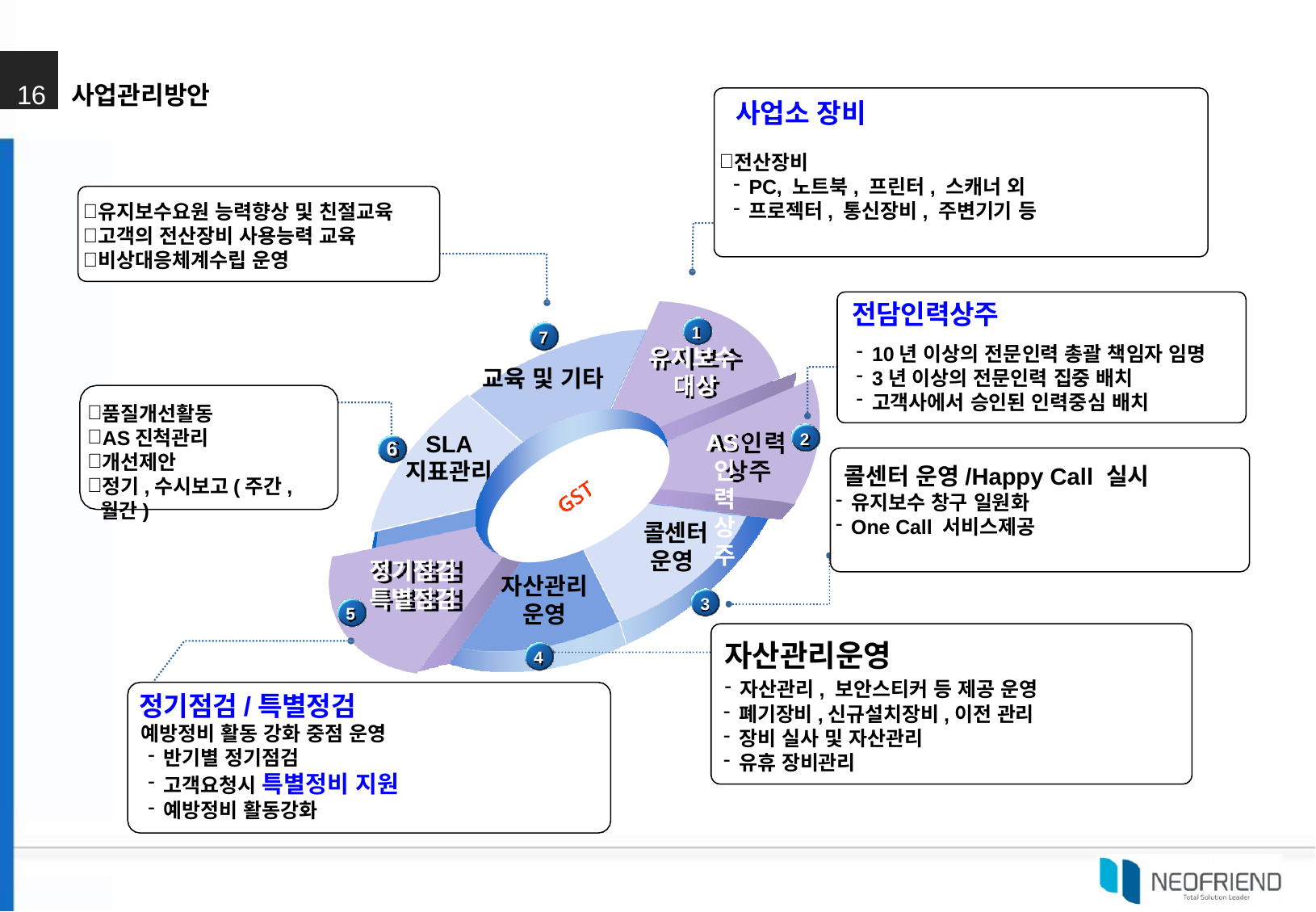

# 16	사업관리방안

사업소 장비
전산장비
PC, 노트북, 프린터, 스캐너 외
프로젝터, 통신장비, 주변기기 등

유지보수요원 능력향상 및 친절교육
고객의 전산장비 사용능력 교육
비상대응체계수립 운영

전담인력상주
10년 이상의 전문인력 총괄 책임자 임명
3년 이상의 전문인력 집중 배치
고객사에서 승인된 인력중심 배치

7
교육 및 기타

1
유지보수  대상

AS인력
상주

품질개선활동
AS진척관리
개선제안
정기,수시보고(주간, 월간)

2
SLA
지표관리

6

콜센터 운영/Happy Call 실시
유지보수 창구 일원화
One Call 서비스제공

콜센터
운영
3
정기점검
특별점검
자산관리
운영
4

5

자산관리운영
자산관리, 보안스티커 등 제공 운영
폐기장비,신규설치장비,이전 관리
장비 실사 및 자산관리
유휴 장비관리

정기점검/특별정검
예방정비 활동 강화 중점 운영
반기별 정기점검
고객요청시 특별정비 지원
예방정비 활동강화